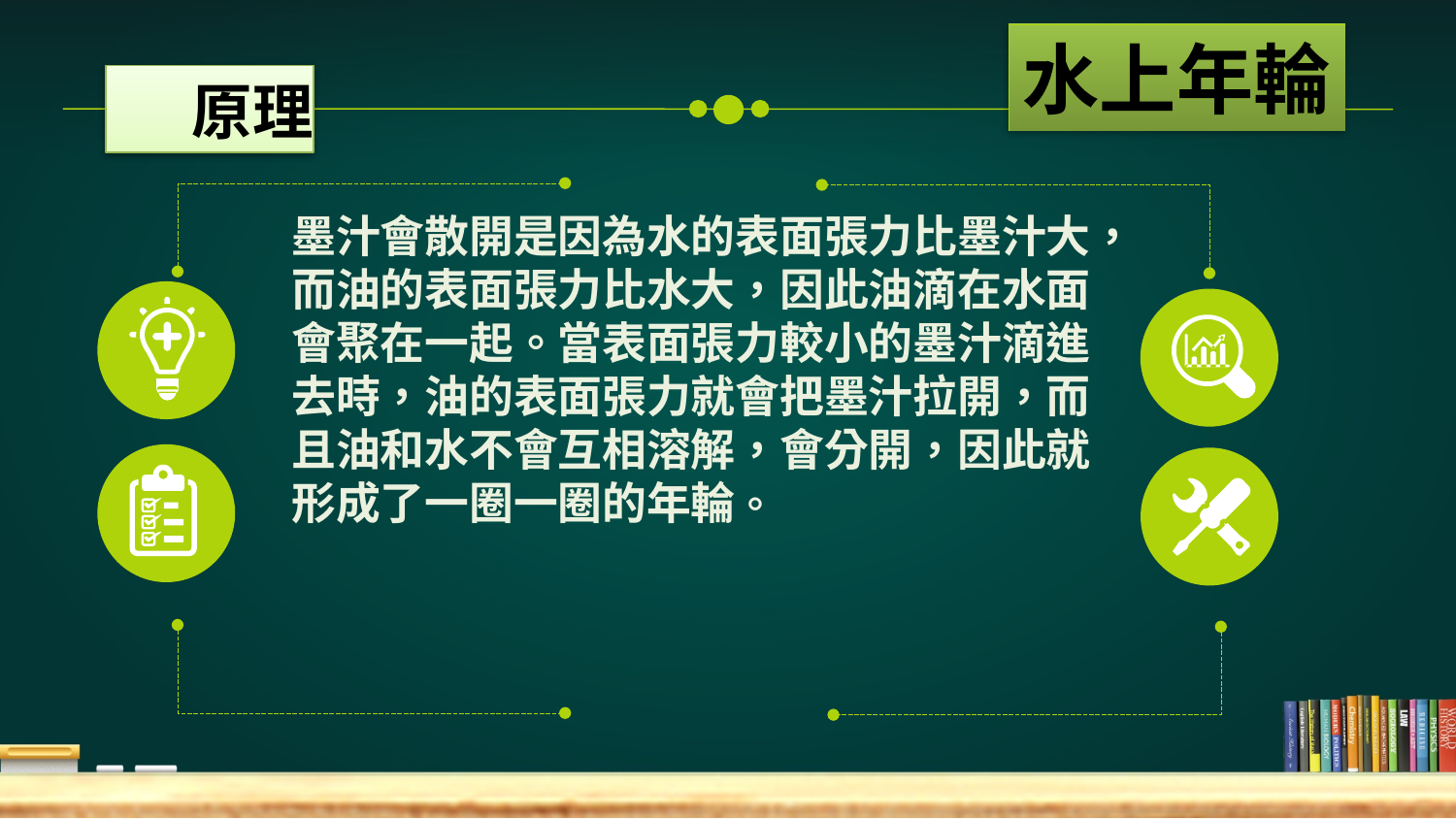

水上年輪
原理

墨汁會散開是因為水的表面張力比墨汁大，而油的表面張力比水大，因此油滴在水面會聚在一起。當表面張力較小的墨汁滴進去時，油的表面張力就會把墨汁拉開，而且油和水不會互相溶解，會分開，因此就形成了一圈一圈的年輪。